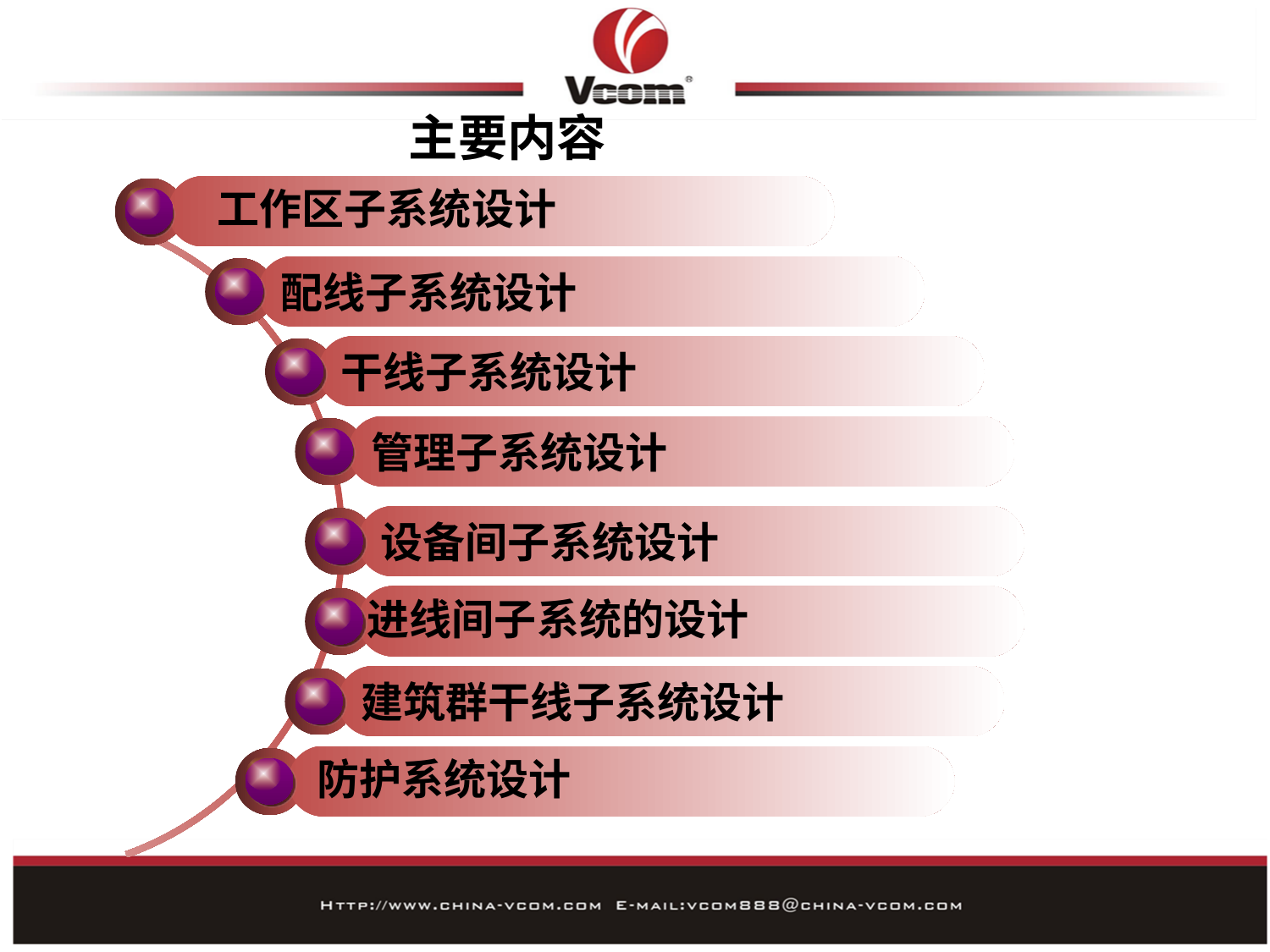

# 主要内容

工作区子系统设计

配线子系统设计

干线子系统设计

管理子系统设计

设备间子系统设计

进线间子系统的设计
建筑群干线子系统设计

防护系统设计